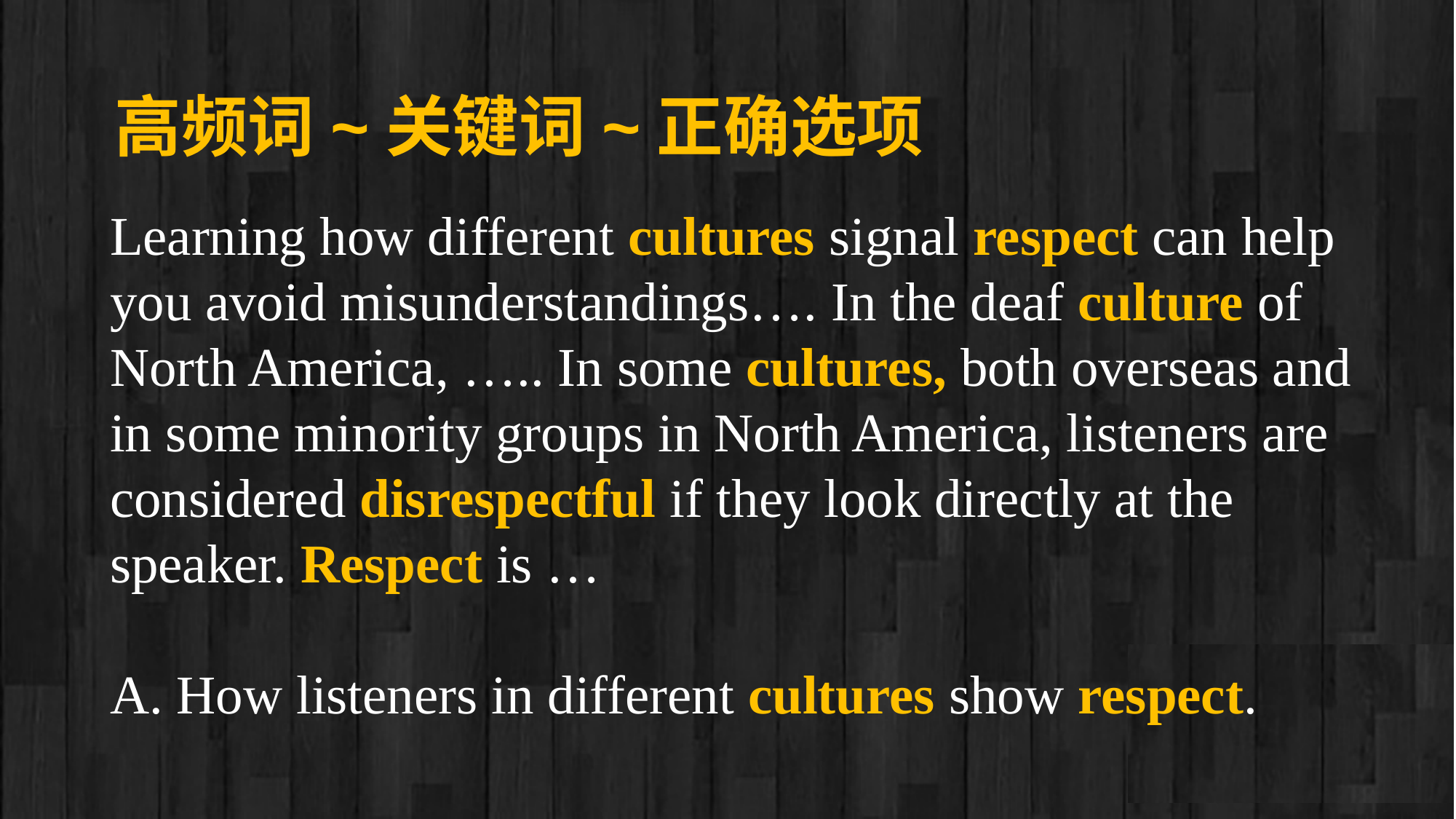

# 高频词~关键词~正确选项
Learning how different cultures signal respect can help you avoid misunderstandings…. In the deaf culture of North America, ….. In some cultures, both overseas and in some minority groups in North America, listeners are considered disrespectful if they look directly at the speaker. Respect is …

A. How listeners in different cultures show respect.